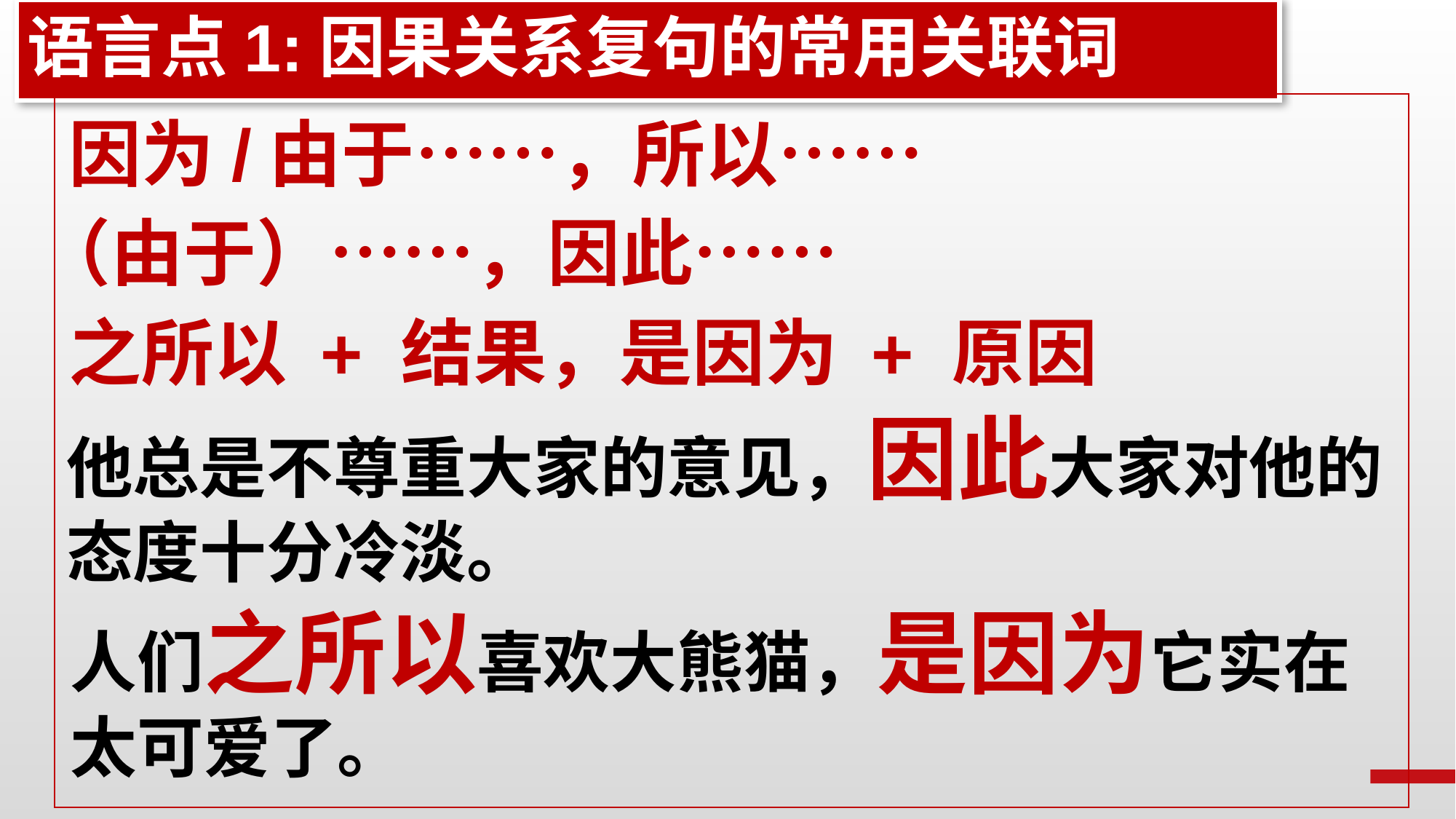

语言点1:因果关系复句的常用关联词

因为/由于……，所以……
（由于）……，因此……
之所以 + 结果，是因为 + 原因
他总是不尊重大家的意见，因此大家对他的态度十分冷淡。
人们之所以喜欢大熊猫，是因为它实在太可爱了。